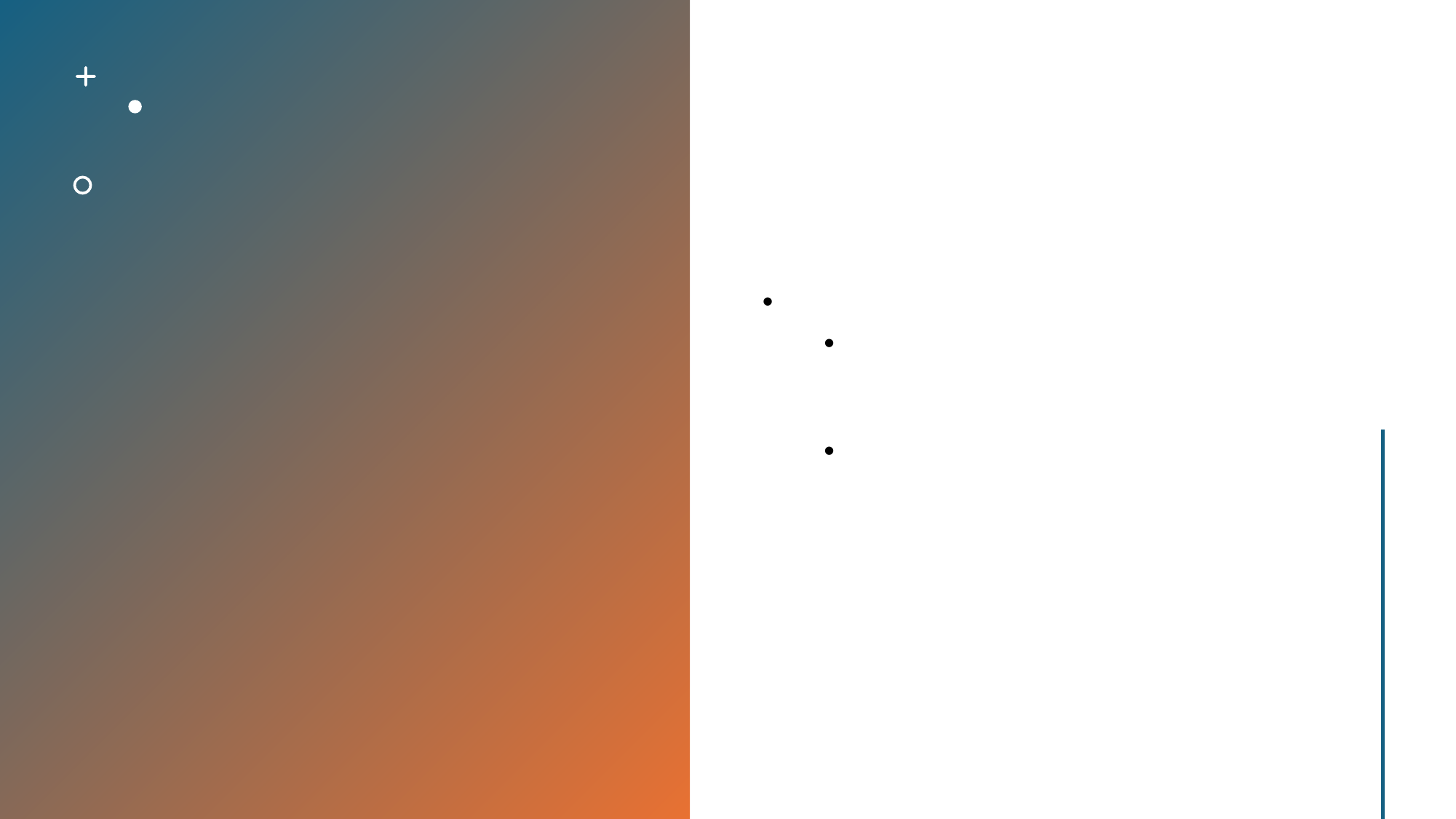

사무라이의 사회적 지위와 역할
사무라이는 에도 시대에도 일본 사회의 주요 계층 중 하나로 남아 있었습니다.
그들은 봉건제 하에서 주로 무장하여 주인을 보호하고, 토지를 관리하는 역할을 했습니다.